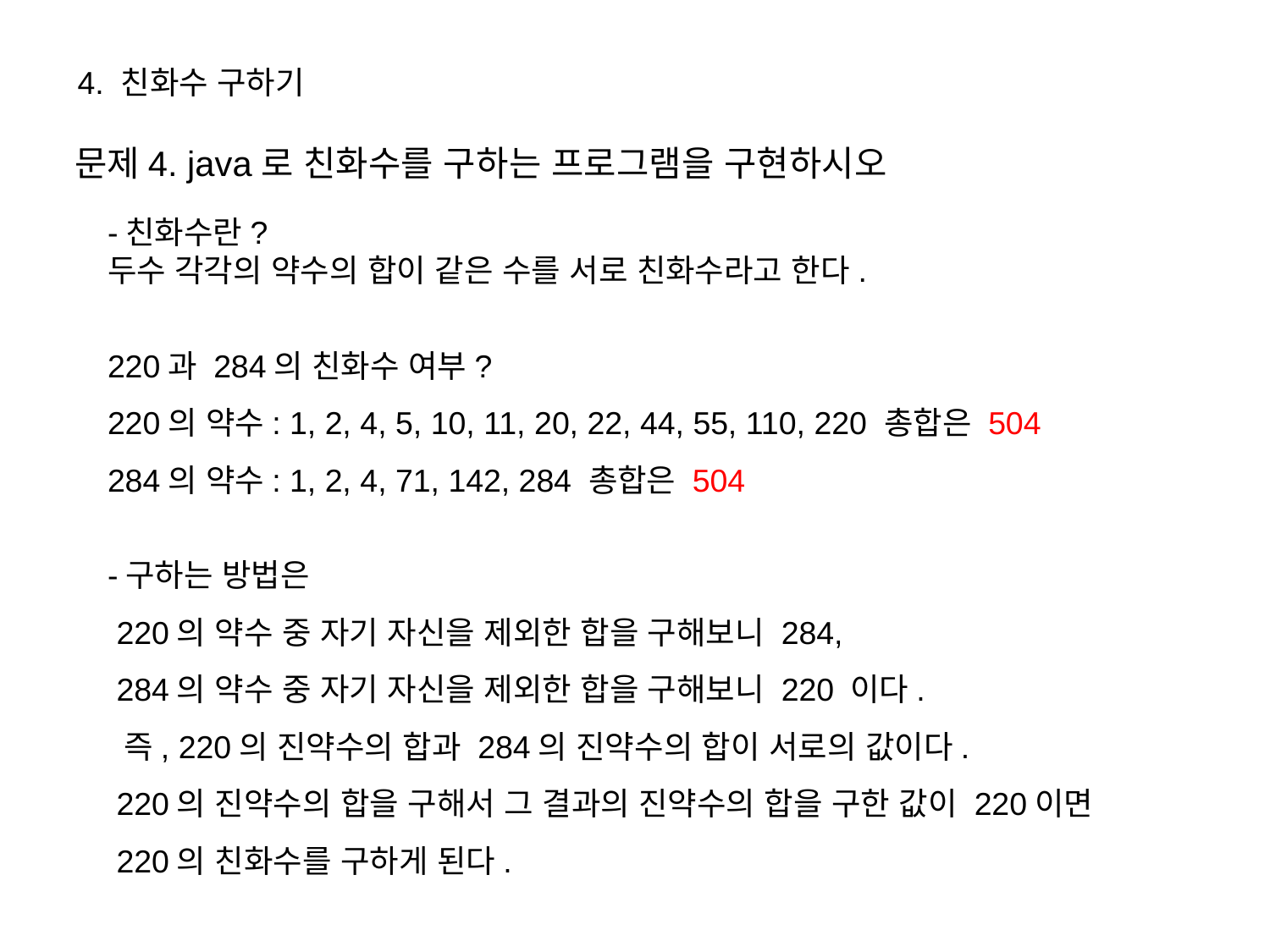

4. 친화수 구하기
문제4. java로 친화수를 구하는 프로그램을 구현하시오
-친화수란?
두수 각각의 약수의 합이 같은 수를 서로 친화수라고 한다.

220과 284의 친화수 여부?
220의 약수: 1, 2, 4, 5, 10, 11, 20, 22, 44, 55, 110, 220 총합은 504
284의 약수: 1, 2, 4, 71, 142, 284 총합은 504

-구하는 방법은
 220의 약수 중 자기 자신을 제외한 합을 구해보니 284,
 284의 약수 중 자기 자신을 제외한 합을 구해보니 220 이다.
 즉, 220의 진약수의 합과 284의 진약수의 합이 서로의 값이다.
 220의 진약수의 합을 구해서 그 결과의 진약수의 합을 구한 값이 220이면
 220의 친화수를 구하게 된다.